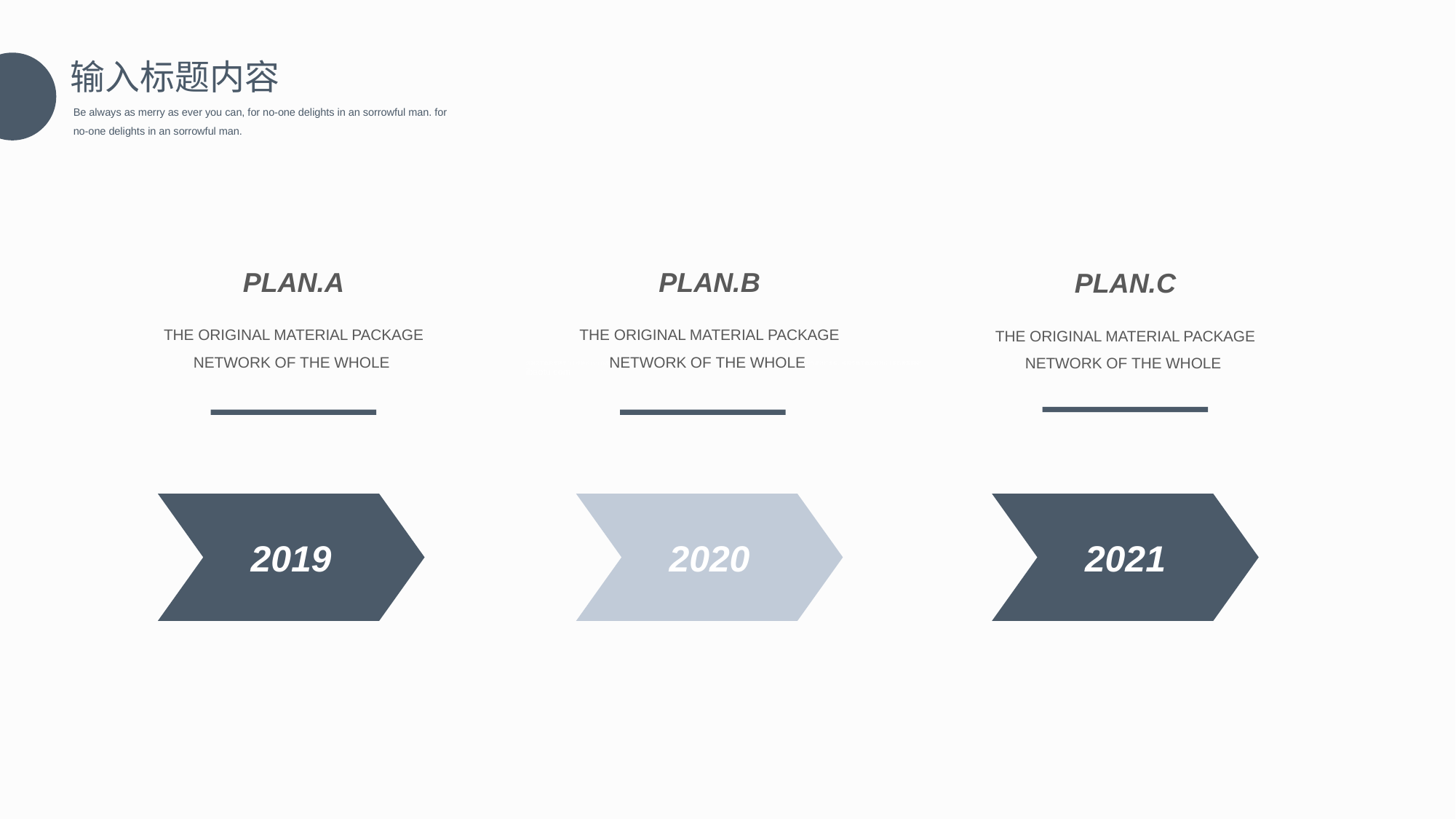

输入标题内容

Be always as merry as ever you can, for no-one delights in an sorrowful man. for no-one delights in an sorrowful man.
PLAN.A
THE ORIGINAL MATERIAL PACKAGE NETWORK OF THE WHOLE
PLAN.B
THE ORIGINAL MATERIAL PACKAGE NETWORK OF THE WHOLE
PLAN.C
THE ORIGINAL MATERIAL PACKAGE NETWORK OF THE WHOLE

2019
2020
2021